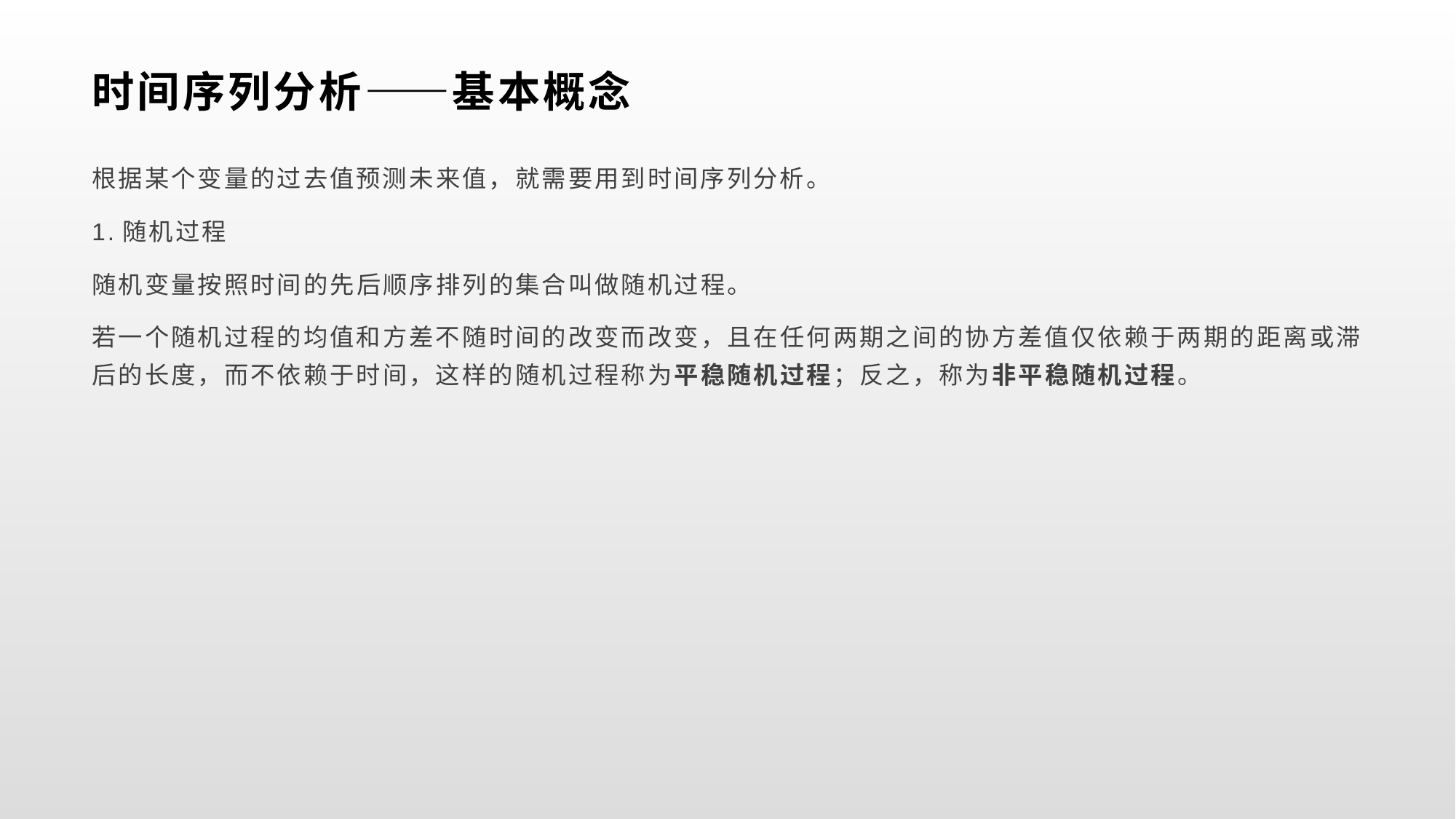

# 时间序列分析——基本概念
根据某个变量的过去值预测未来值，就需要用到时间序列分析。
1.随机过程
随机变量按照时间的先后顺序排列的集合叫做随机过程。
若一个随机过程的均值和方差不随时间的改变而改变，且在任何两期之间的协方差值仅依赖于两期的距离或滞后的长度，而不依赖于时间，这样的随机过程称为平稳随机过程；反之，称为非平稳随机过程。